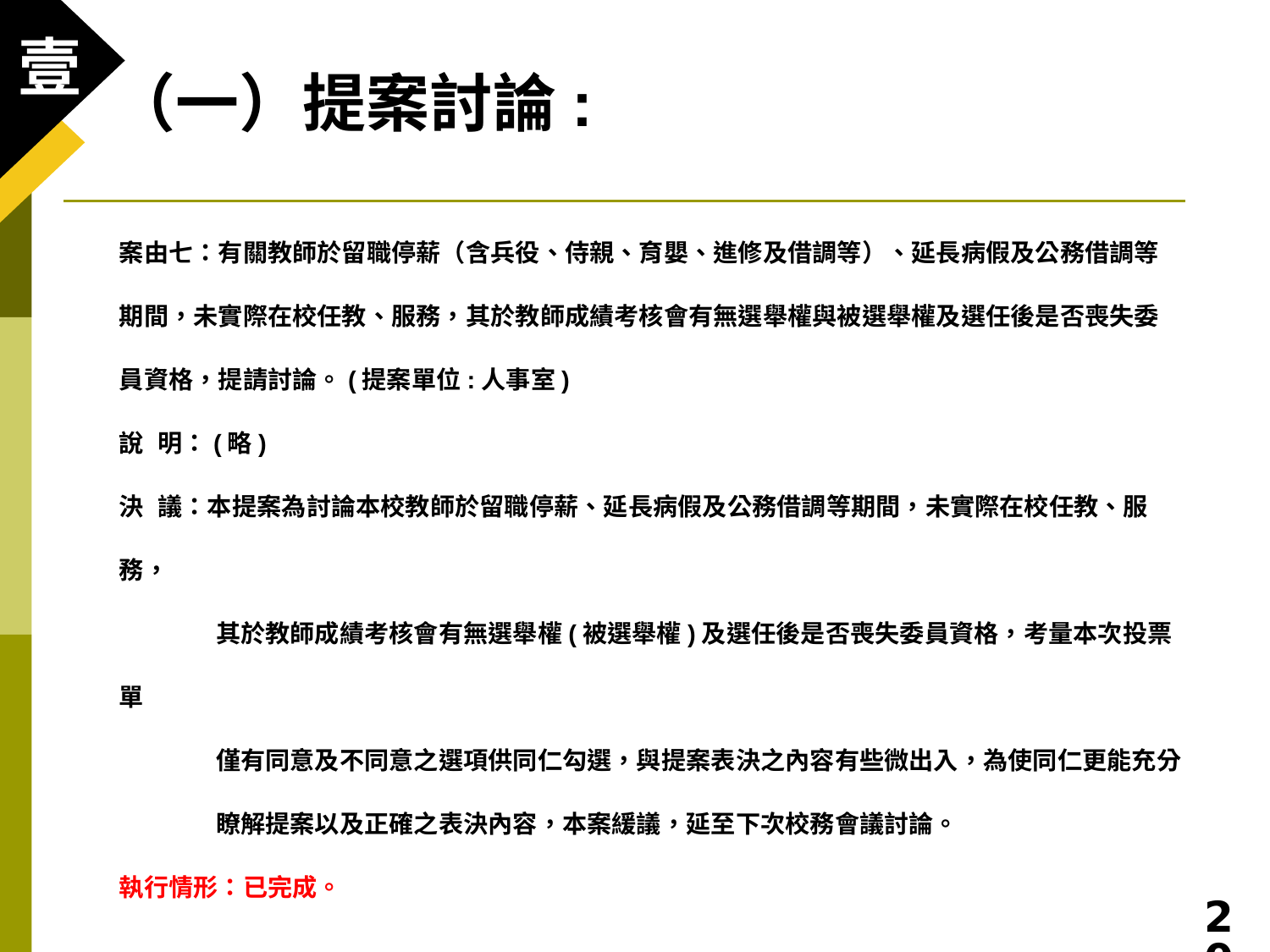

（一）提案討論:
案由七：有關教師於留職停薪（含兵役、侍親、育嬰、進修及借調等）、延長病假及公務借調等期間，未實際在校任教、服務，其於教師成績考核會有無選舉權與被選舉權及選任後是否喪失委員資格，提請討論。(提案單位:人事室)
說  明：(略)
決  議：本提案為討論本校教師於留職停薪、延長病假及公務借調等期間，未實際在校任教、服務，
             其於教師成績考核會有無選舉權(被選舉權)及選任後是否喪失委員資格，考量本次投票單
             僅有同意及不同意之選項供同仁勾選，與提案表決之內容有些微出入，為使同仁更能充分
             瞭解提案以及正確之表決內容，本案緩議，延至下次校務會議討論。
執行情形：已完成。
20